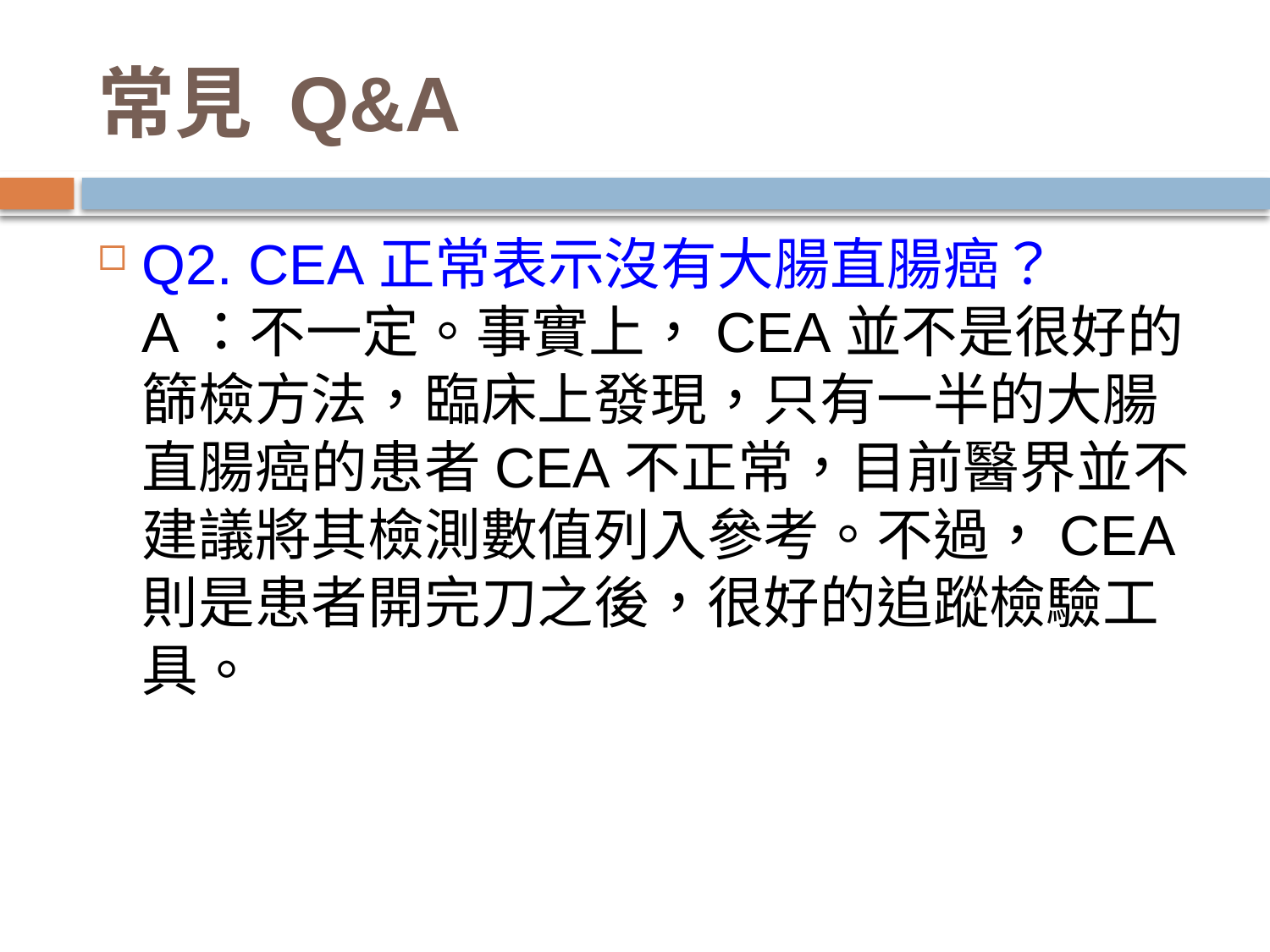

# 常見 Q&A
Q2. CEA正常表示沒有大腸直腸癌？
A：不一定。事實上，CEA並不是很好的篩檢方法，臨床上發現，只有一半的大腸直腸癌的患者CEA不正常，目前醫界並不建議將其檢測數值列入參考。不過，CEA則是患者開完刀之後，很好的追蹤檢驗工具。